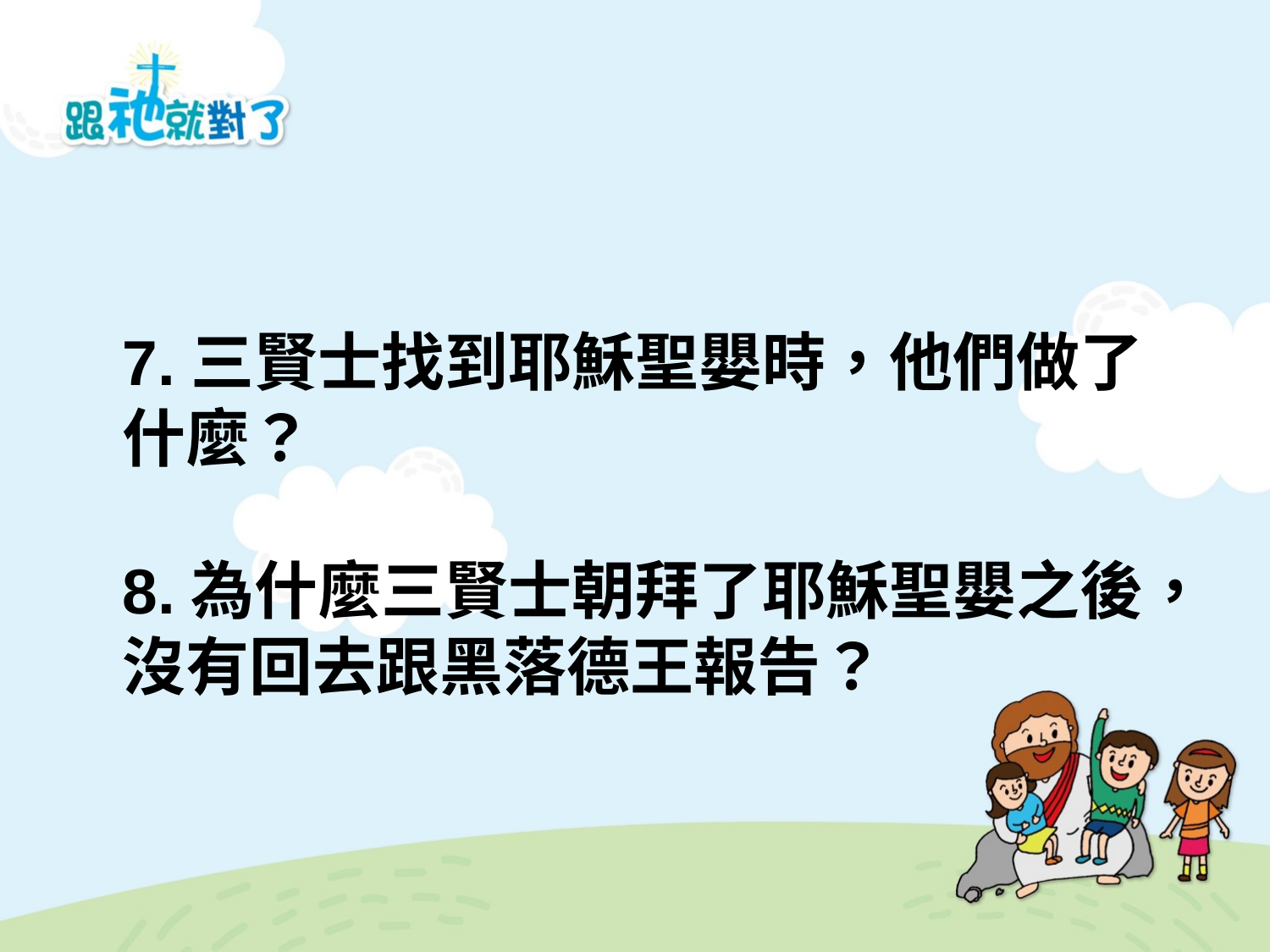

7.三賢士找到耶穌聖嬰時，他們做了什麼？

8.為什麼三賢士朝拜了耶穌聖嬰之後，沒有回去跟黑落德王報告？